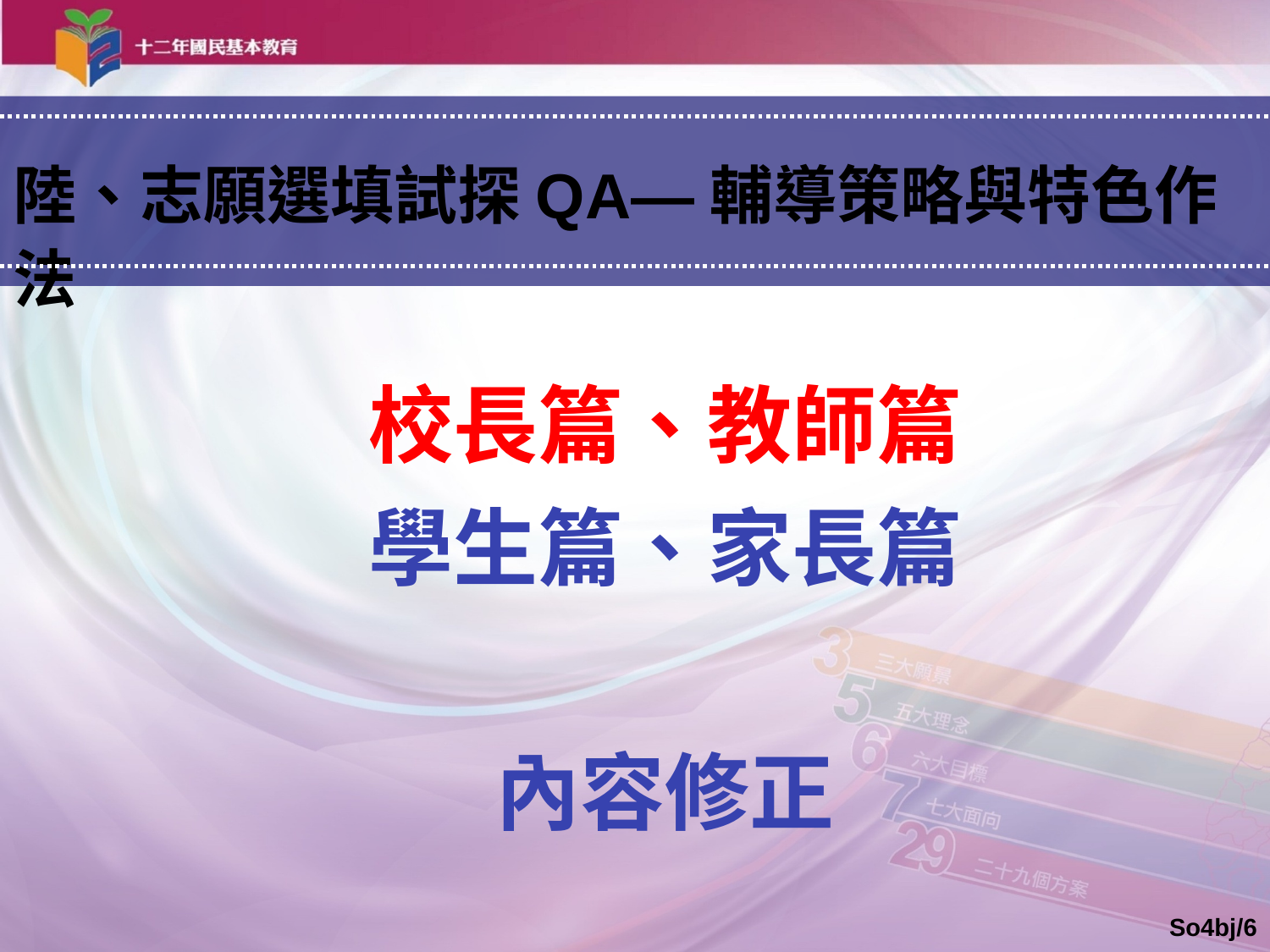

陸、志願選填試探QA—輔導策略與特色作法
校長篇、教師篇
學生篇、家長篇

內容修正

So4bj/6